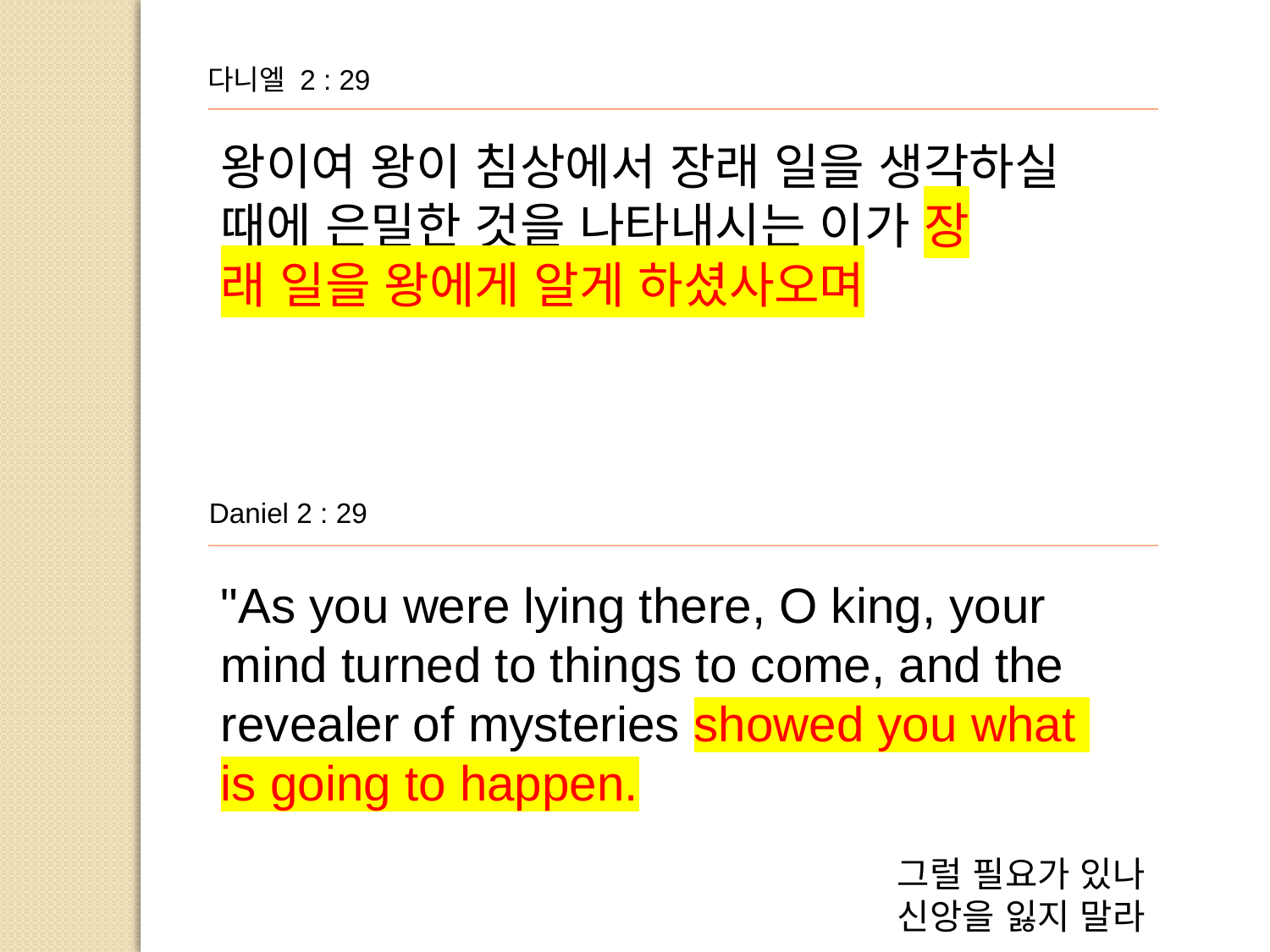

다니엘 2 : 29

왕이여 왕이 침상에서 장래 일을 생각하실 때에 은밀한 것을 나타내시는 이가 장
래 일을 왕에게 알게 하셨사오며
Daniel 2 : 29

"As you were lying there, O king, your mind turned to things to come, and the revealer of mysteries showed you what
is going to happen.
그럴 필요가 있나
신앙을 잃지 말라